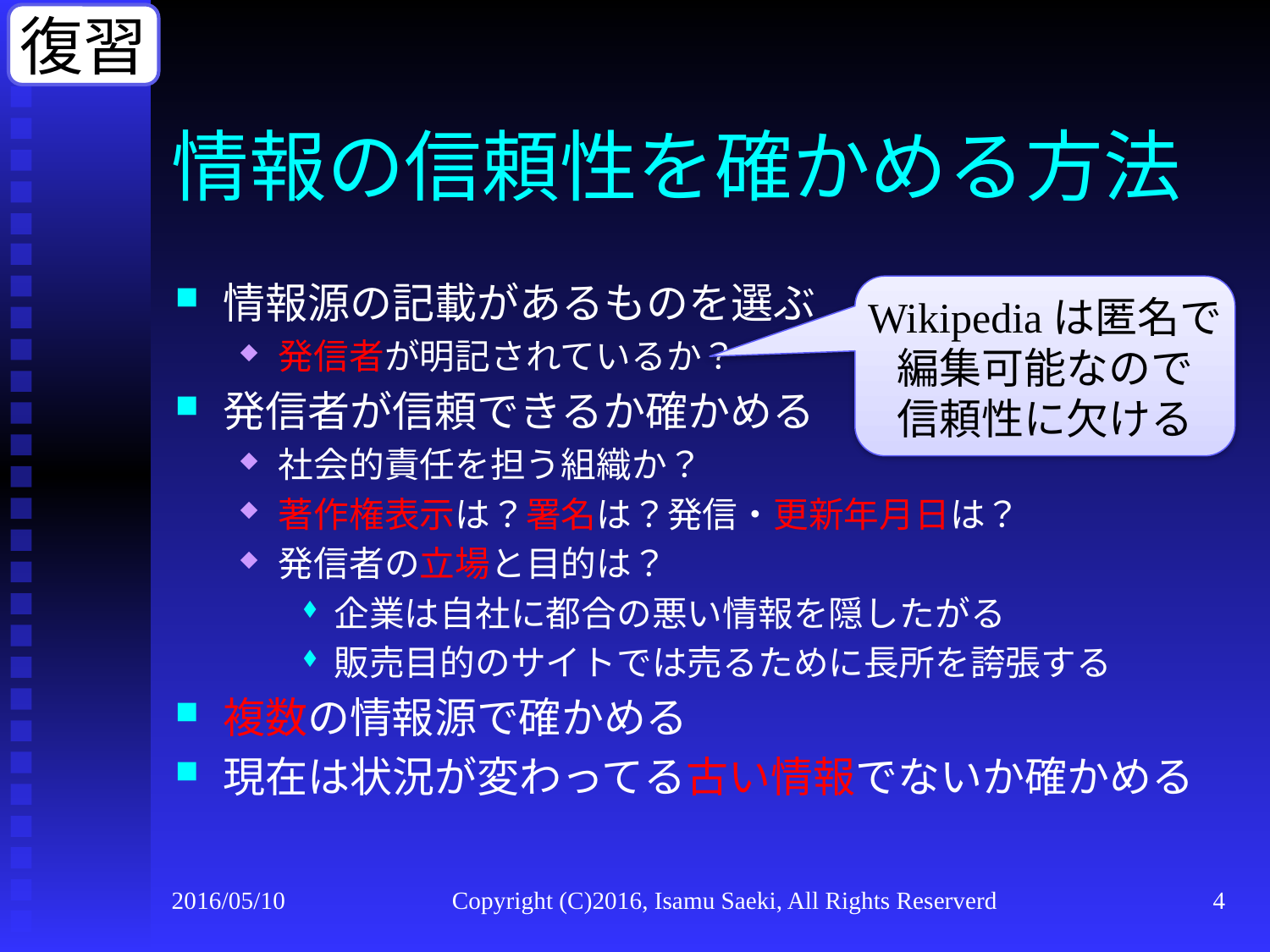

復習
# 情報の信頼性を確かめる方法
情報源の記載があるものを選ぶ
発信者が明記されているか？
発信者が信頼できるか確かめる
社会的責任を担う組織か？
著作権表示は？署名は？発信・更新年月日は？
発信者の立場と目的は？
企業は自社に都合の悪い情報を隠したがる
販売目的のサイトでは売るために長所を誇張する
複数の情報源で確かめる
現在は状況が変わってる古い情報でないか確かめる
Wikipediaは匿名で
編集可能なので
信頼性に欠ける
2016/05/10
Copyright (C)2016, Isamu Saeki, All Rights Reserverd
4